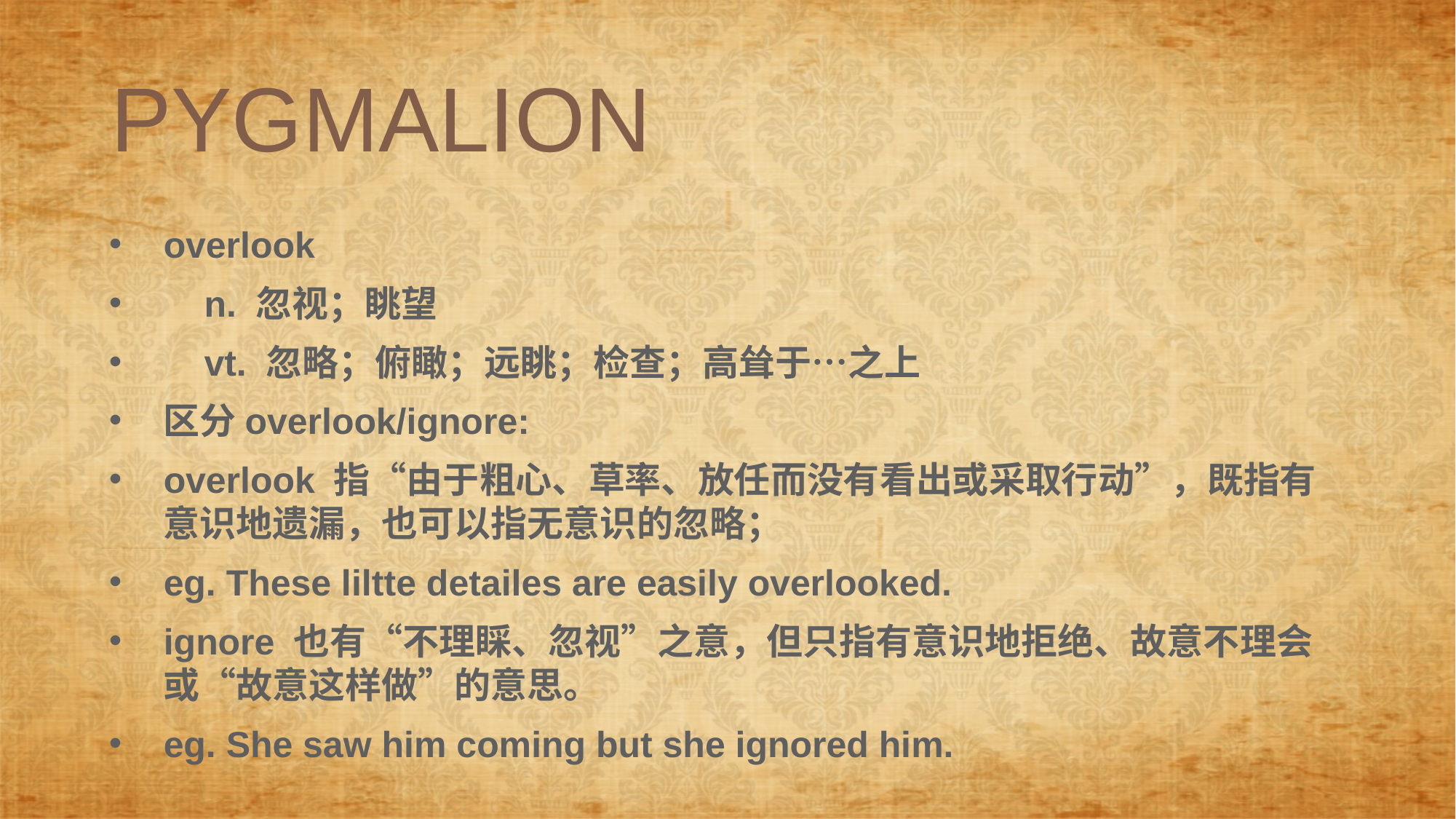

PYGMALION
overlook
    n. 忽视；眺望
    vt. 忽略；俯瞰；远眺；检查；高耸于…之上
区分overlook/ignore:
overlook 指“由于粗心、草率、放任而没有看出或采取行动”，既指有意识地遗漏，也可以指无意识的忽略；
eg. These liltte detailes are easily overlooked.
ignore 也有“不理睬、忽视”之意，但只指有意识地拒绝、故意不理会或“故意这样做”的意思。
eg. She saw him coming but she ignored him.